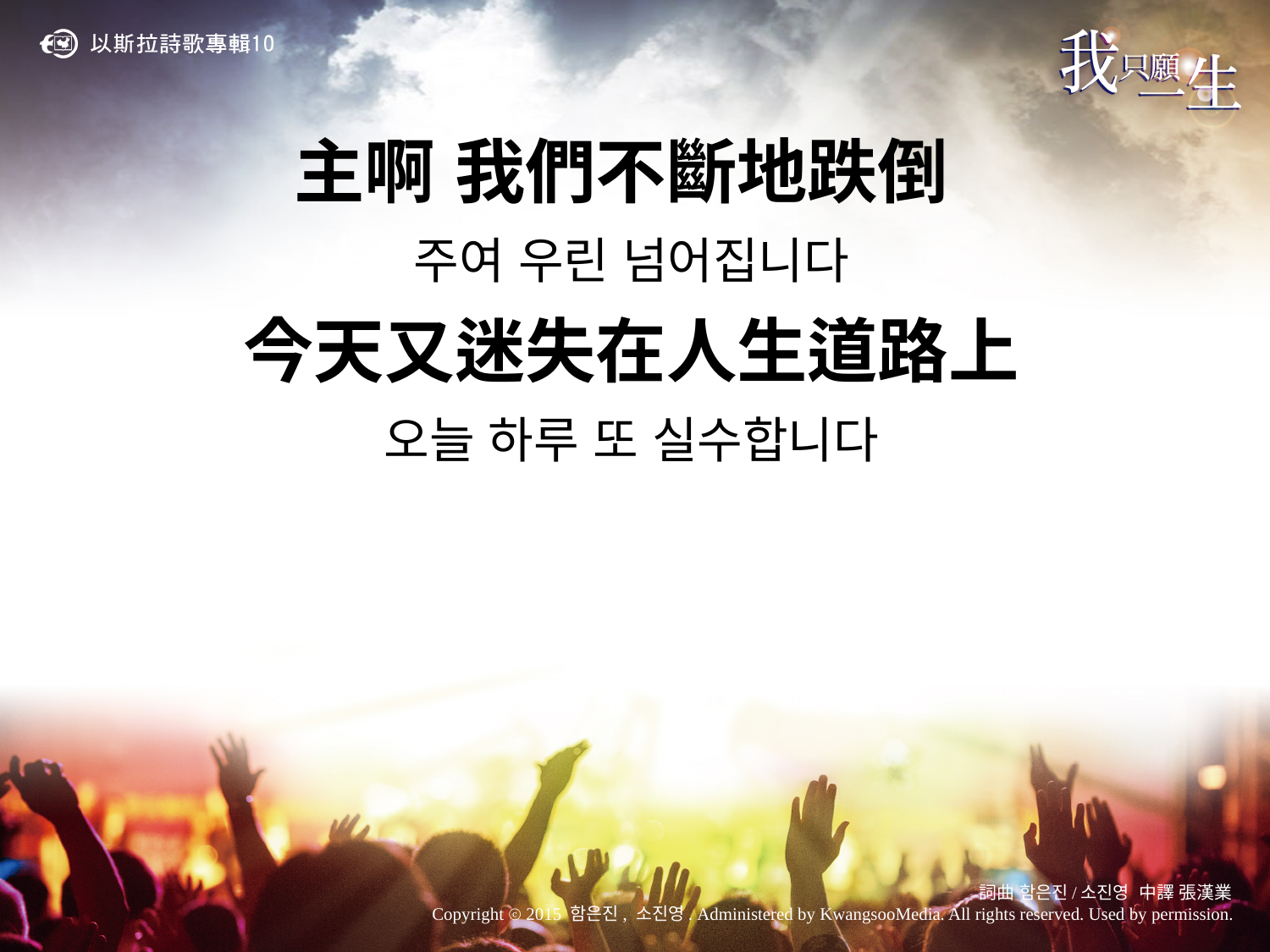

主啊 我們不斷地跌倒
주여 우린 넘어집니다
今天又迷失在人生道路上
오늘 하루 또 실수합니다
詞曲 함은진/소진영  中譯 張漢業
Copyright ⓒ 2015 함은진, 소진영. Administered by KwangsooMedia. All rights reserved. Used by permission.